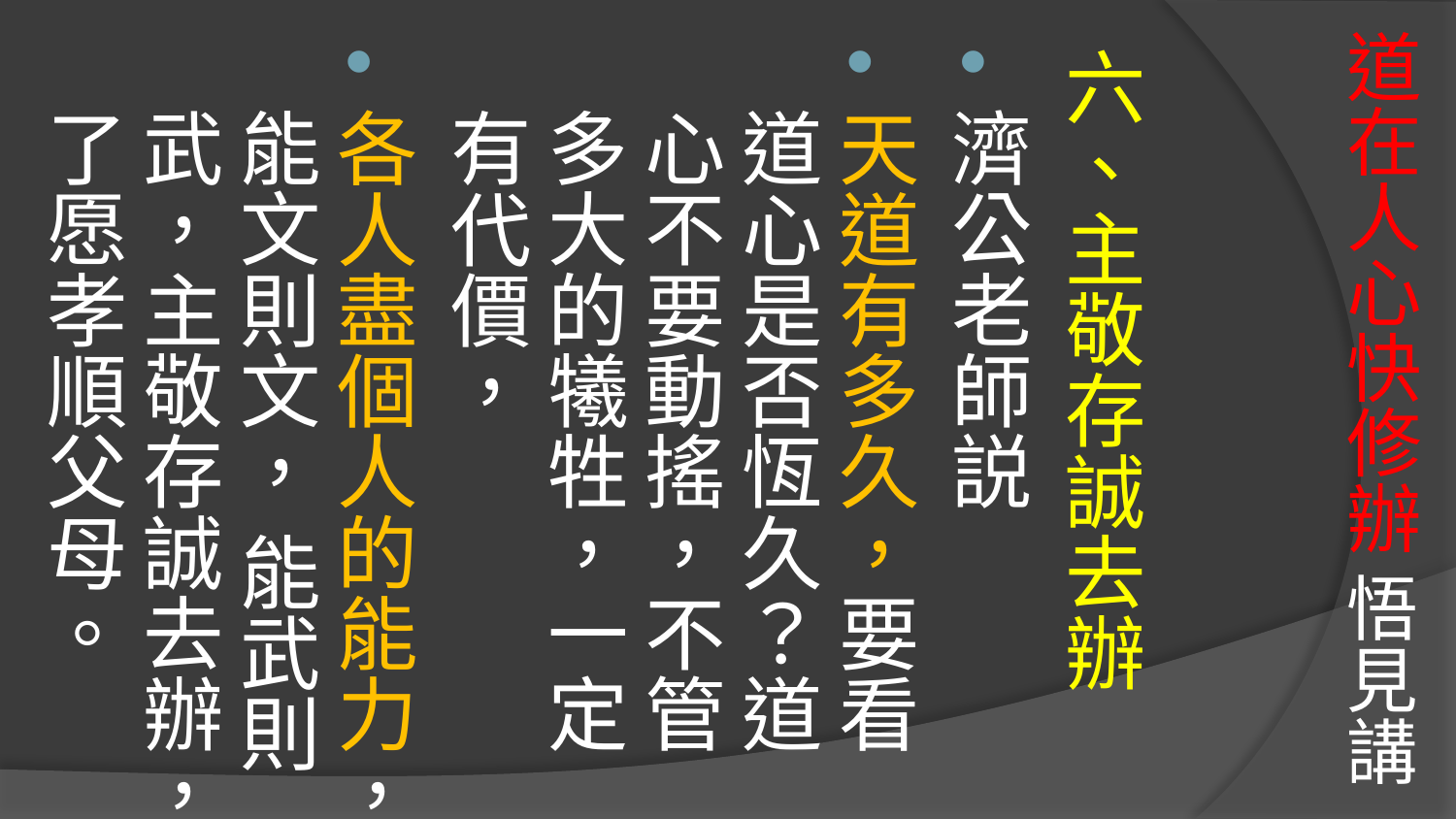

# 道在人心快修辦 悟見講
六、主敬存誠去辦
濟公老師説
天道有多久，要看道心是否恆久？道心不要動搖，不管多大的犧牲，一定有代價，
各人盡個人的能力，能文則文， 能武則武，主敬存誠去辦，了愿孝順父母。